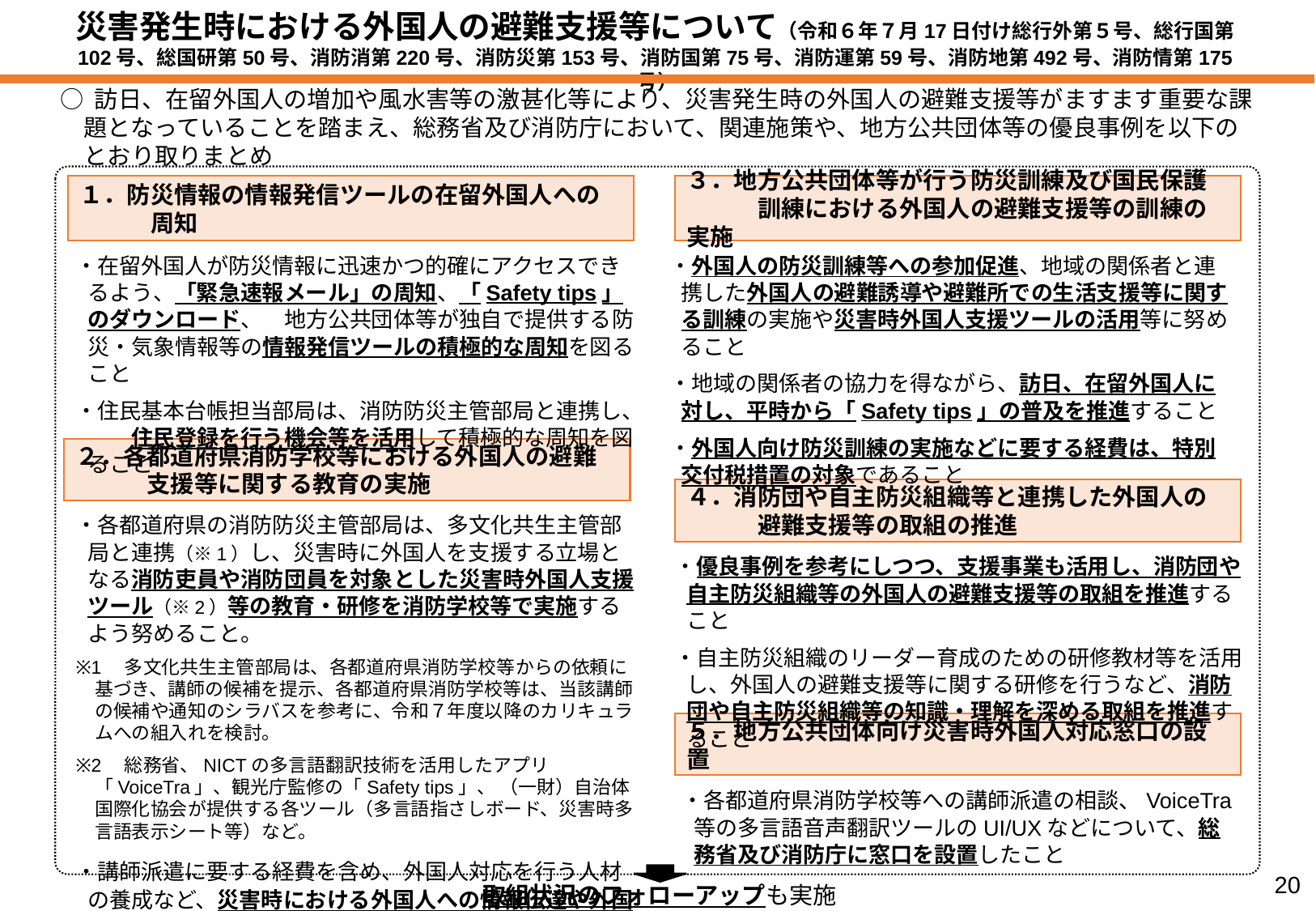

災害発生時における外国人の避難支援等について（令和６年７月17日付け総行外第５号、総行国第102号、総国研第50号、消防消第220号、消防災第153号、消防国第75号、消防運第59号、消防地第492号、消防情第175号）
○ 訪日、在留外国人の増加や風水害等の激甚化等により、災害発生時の外国人の避難支援等がますます重要な課題となっていることを踏まえ、総務省及び消防庁において、関連施策や、地方公共団体等の優良事例を以下のとおり取りまとめ

１．防災情報の情報発信ツールの在留外国人への
　　　周知
３．地方公共団体等が行う防災訓練及び国民保護
　　　訓練における外国人の避難支援等の訓練の実施
・在留外国人が防災情報に迅速かつ的確にアクセスできるよう、「緊急速報メール」の周知、「Safety tips」のダウンロード、　地方公共団体等が独自で提供する防災・気象情報等の情報発信ツールの積極的な周知を図ること
・住民基本台帳担当部局は、消防防災主管部局と連携し、　　住民登録を行う機会等を活用して積極的な周知を図ること
・外国人の防災訓練等への参加促進、地域の関係者と連携した外国人の避難誘導や避難所での生活支援等に関する訓練の実施や災害時外国人支援ツールの活用等に努めること
・地域の関係者の協力を得ながら、訪日、在留外国人に対し、平時から「Safety tips」の普及を推進すること
・外国人向け防災訓練の実施などに要する経費は、特別交付税措置の対象であること

２．各都道府県消防学校等における外国人の避難
　　　支援等に関する教育の実施
４．消防団や自主防災組織等と連携した外国人の
　　　避難支援等の取組の推進
・各都道府県の消防防災主管部局は、多文化共生主管部局と連携（※1）し、災害時に外国人を支援する立場となる消防吏員や消防団員を対象とした災害時外国人支援ツール（※2）等の教育・研修を消防学校等で実施するよう努めること。
※1　多文化共生主管部局は、各都道府県消防学校等からの依頼に基づき、講師の候補を提示、各都道府県消防学校等は、当該講師の候補や通知のシラバスを参考に、令和７年度以降のカリキュラムへの組入れを検討。
※2　総務省、NICTの多⾔語翻訳技術を活用したアプリ「VoiceTra」、観光庁監修の「Safety tips」、 （一財）自治体国際化協会が提供する各ツール（多言語指さしボード、災害時多言語表示シート等）など。
・講師派遣に要する経費を含め、外国人対応を行う人材の養成など、災害時における外国人への情報伝達や外国人向け防災対策に要する経費は、特別交付税措置の対象であること

・優良事例を参考にしつつ、支援事業も活用し、消防団や自主防災組織等の外国人の避難支援等の取組を推進すること
・自主防災組織のリーダー育成のための研修教材等を活用し、外国人の避難支援等に関する研修を行うなど、消防団や自主防災組織等の知識・理解を深める取組を推進すること
５．地方公共団体向け災害時外国人対応窓口の設置
・各都道府県消防学校等への講師派遣の相談、VoiceTra等の多言語音声翻訳ツールのUI/UXなどについて、総務省及び消防庁に窓口を設置したこと
20

取組状況のフォローアップも実施